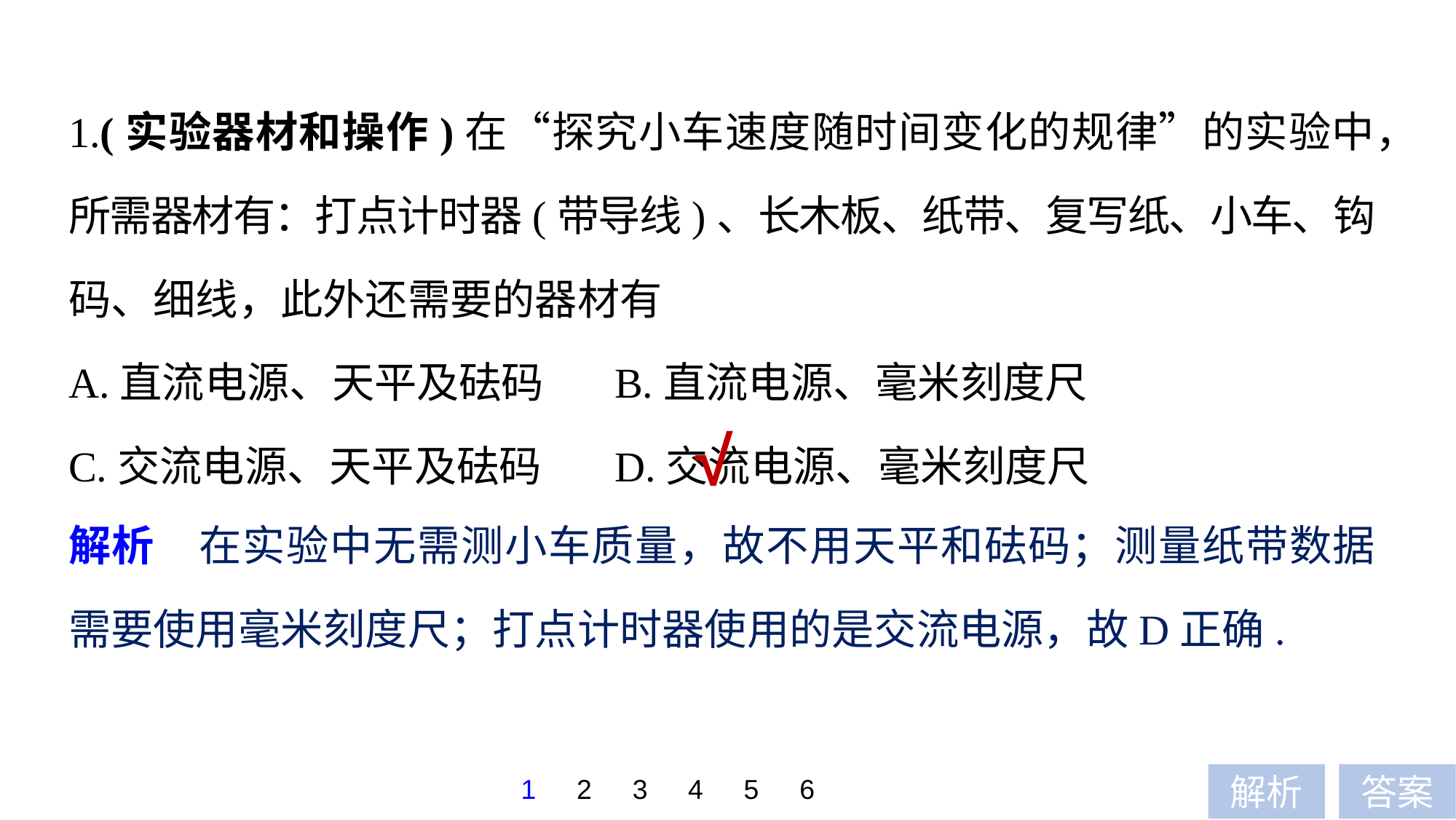

1.(实验器材和操作)在“探究小车速度随时间变化的规律”的实验中，所需器材有：打点计时器(带导线)、长木板、纸带、复写纸、小车、钩码、细线，此外还需要的器材有
A.直流电源、天平及砝码	B.直流电源、毫米刻度尺
C.交流电源、天平及砝码	D.交流电源、毫米刻度尺
√
解析　在实验中无需测小车质量，故不用天平和砝码；测量纸带数据需要使用毫米刻度尺；打点计时器使用的是交流电源，故D正确.
1
2
3
4
5
6
解析
答案